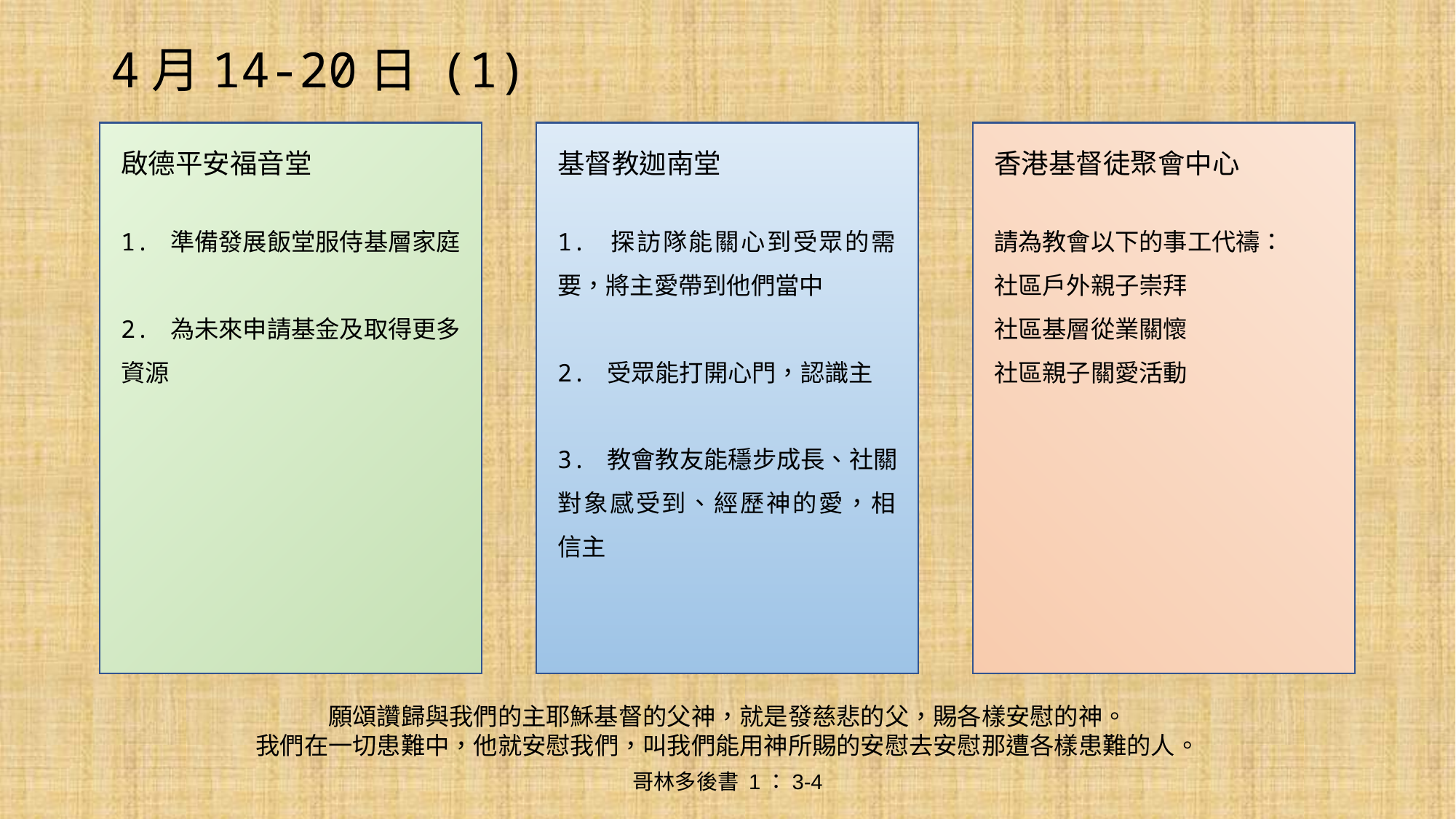

# 4月14-20日 (1)

啟德平安福音堂

1. 準備發展飯堂服侍基層家庭

2. 為未來申請基金及取得更多資源
基督教迦南堂

1. 探訪隊能關心到受眾的需
要，將主愛帶到他們當中

2. 受眾能打開心門，認識主

3. 教會教友能穩步成長、社關對象感受到、經歷神的愛，相
信主
香港基督徒聚會中心

請為教會以下的事工代禱：
社區戶外親子崇拜
社區基層從業關懷
社區親子關愛活動
願頌讚歸與我們的主耶穌基督的父神，就是發慈悲的父，賜各樣安慰的神。
我們在一切患難中，他就安慰我們，叫我們能用神所賜的安慰去安慰那遭各樣患難的人。
哥林多後書 1：3-4